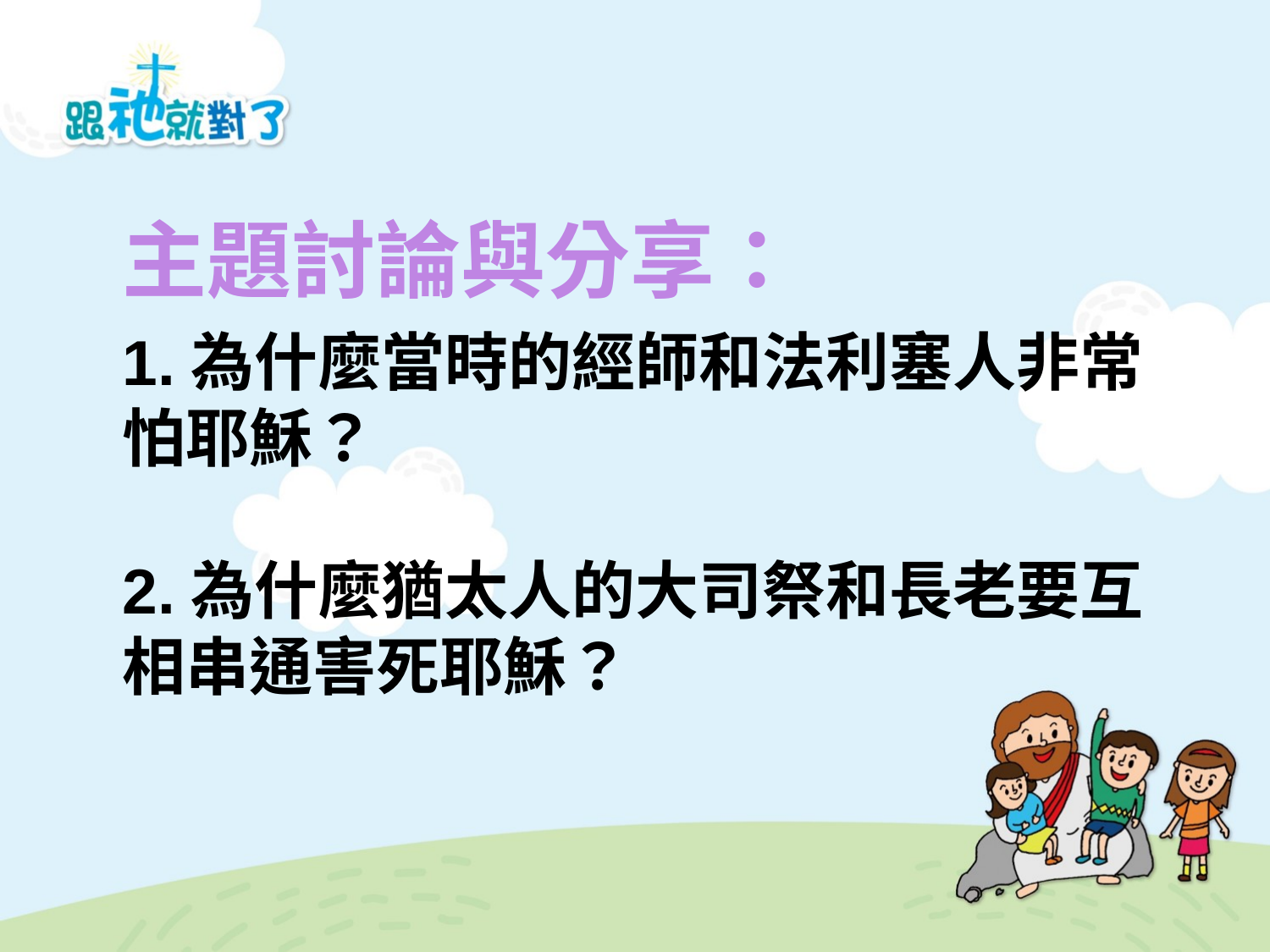

主題討論與分享：
1.為什麼當時的經師和法利塞人非常怕耶穌？

2.為什麼猶太人的大司祭和長老要互相串通害死耶穌？